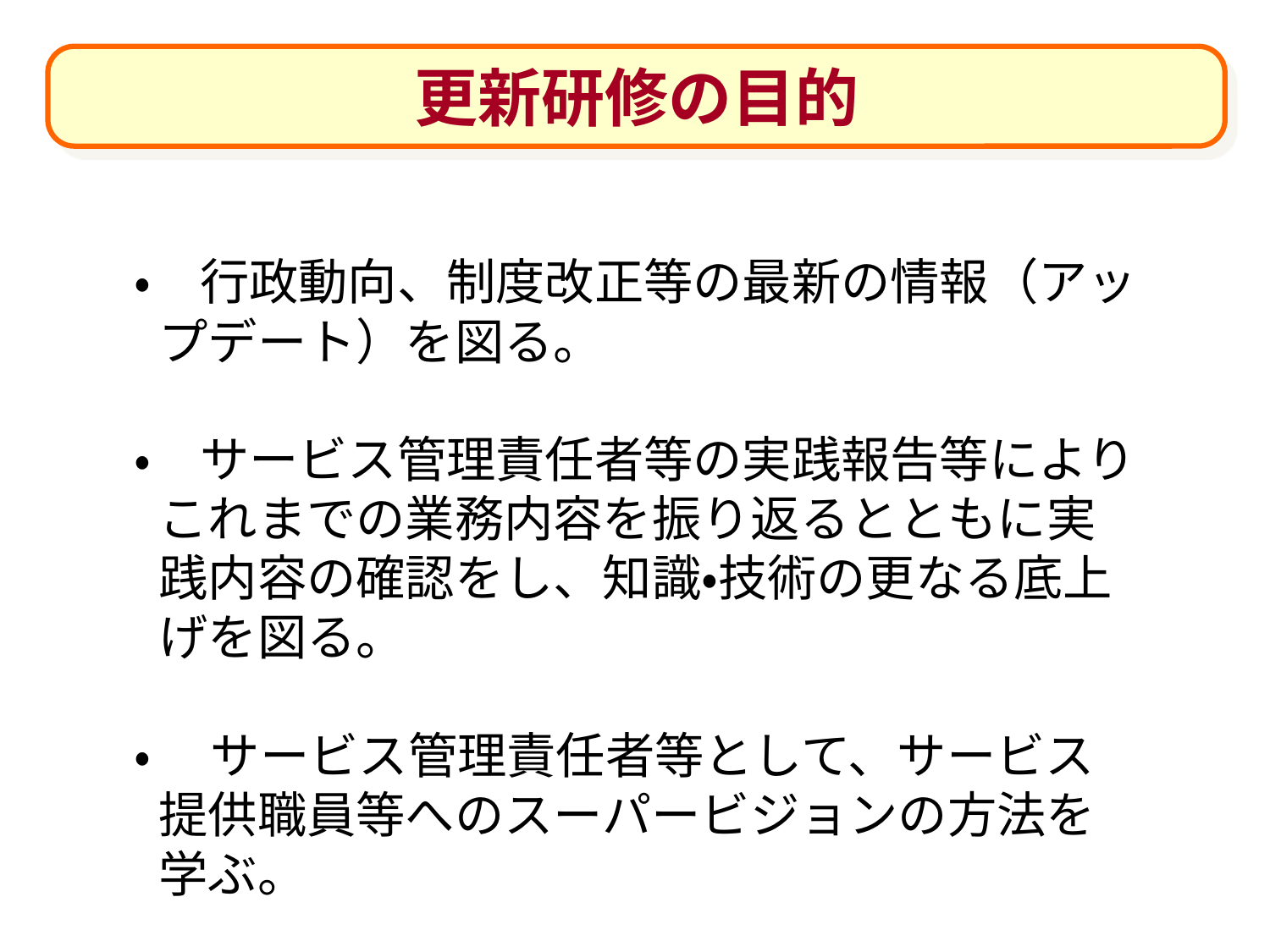

更新研修の目的
・　行政動向、制度改正等の最新の情報（アップデート）を図る。

・　サービス管理責任者等の実践報告等によりこれまでの業務内容を振り返るとともに実践内容の確認をし、知識・技術の更なる底上げを図る。

・ 　サービス管理責任者等として、サービス提供職員等へのスーパービジョンの方法を学ぶ。